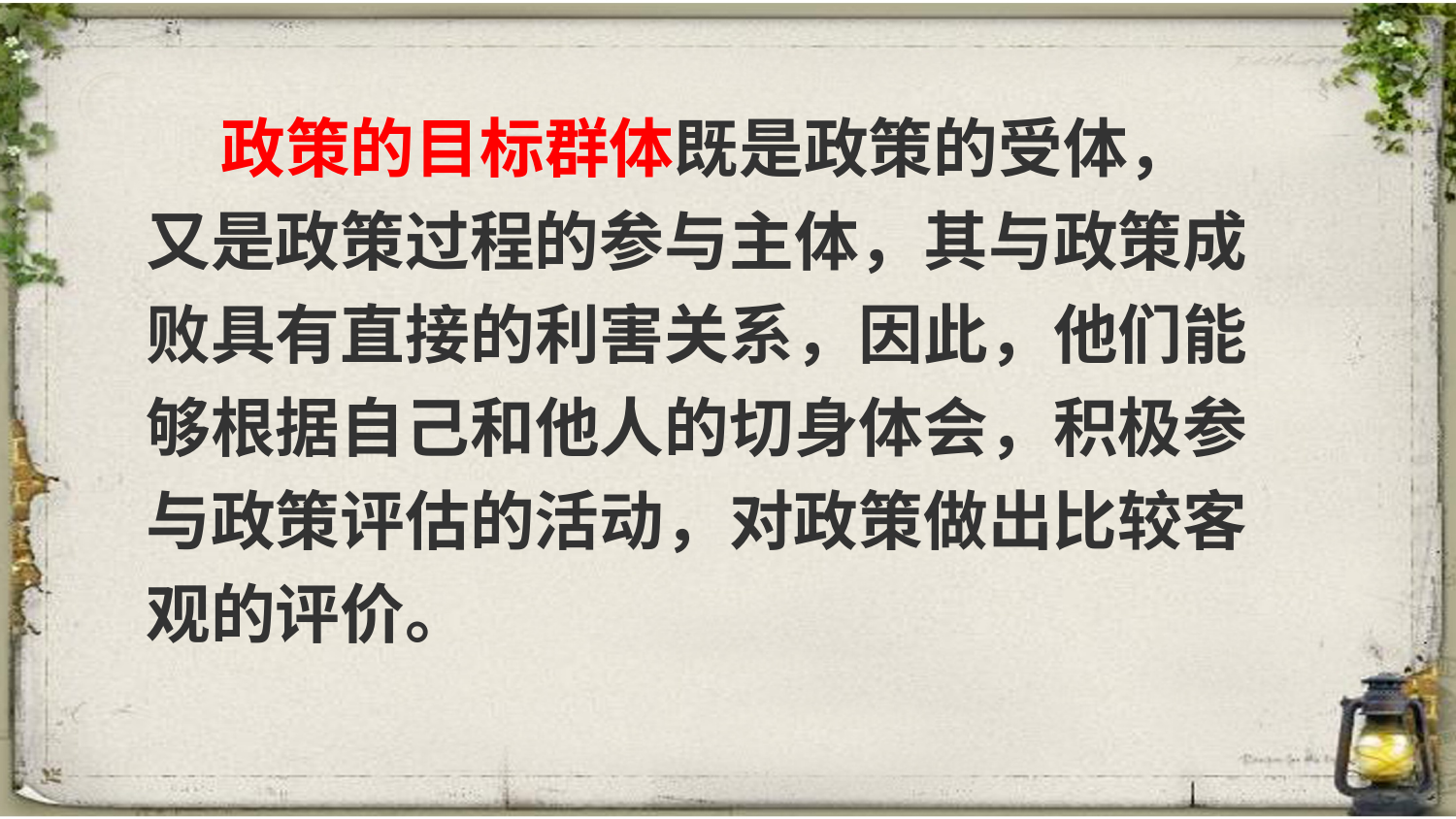

政策的目标群体既是政策的受体，又是政策过程的参与主体，其与政策成败具有直接的利害关系，因此，他们能够根据自己和他人的切身体会，积极参与政策评估的活动，对政策做出比较客观的评价。